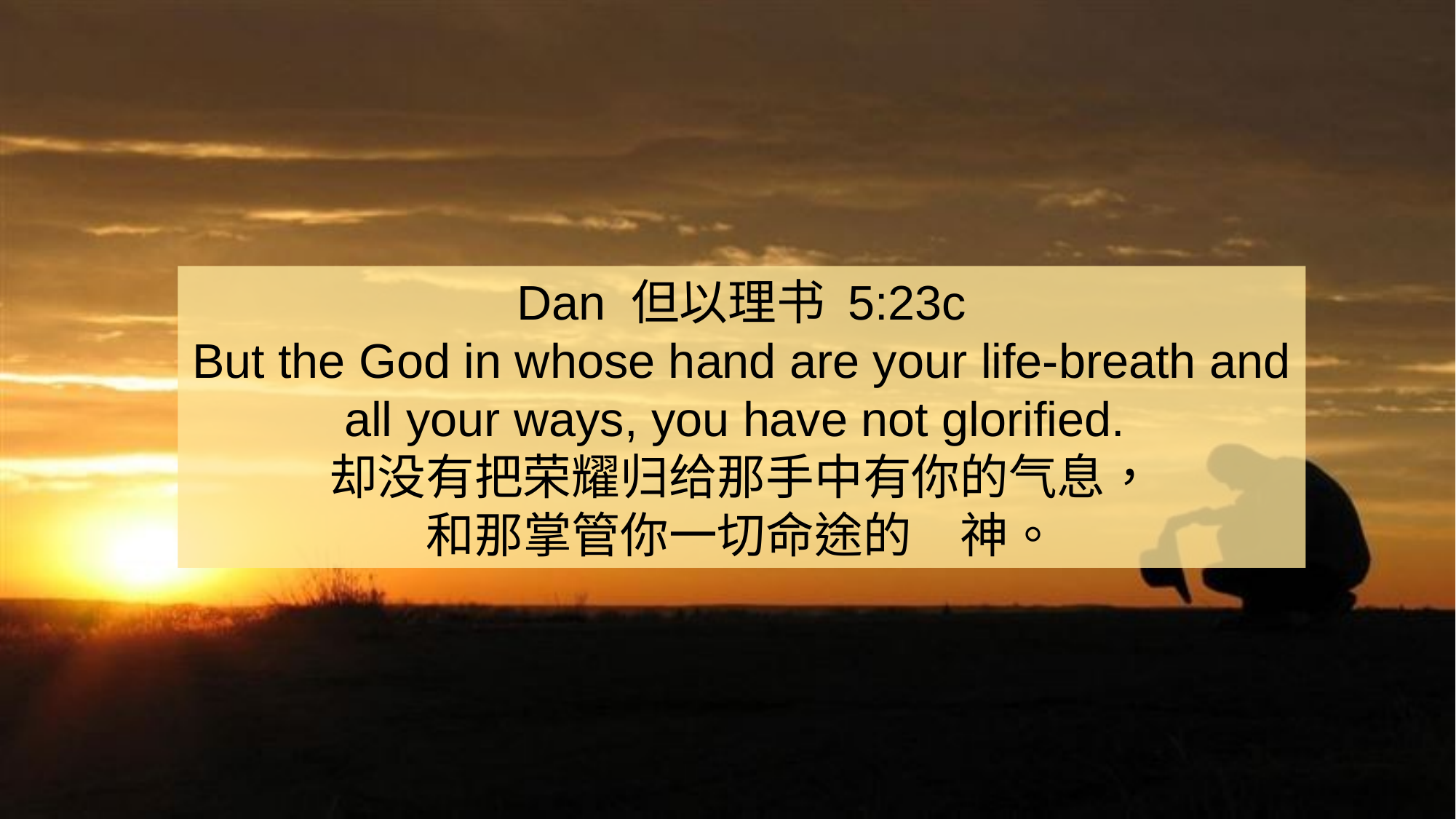

Dan 但以理书 5:23c
But the God in whose hand are your life-breath and all your ways, you have not glorified.
却没有把荣耀归给那手中有你的气息，
和那掌管你一切命途的　神。